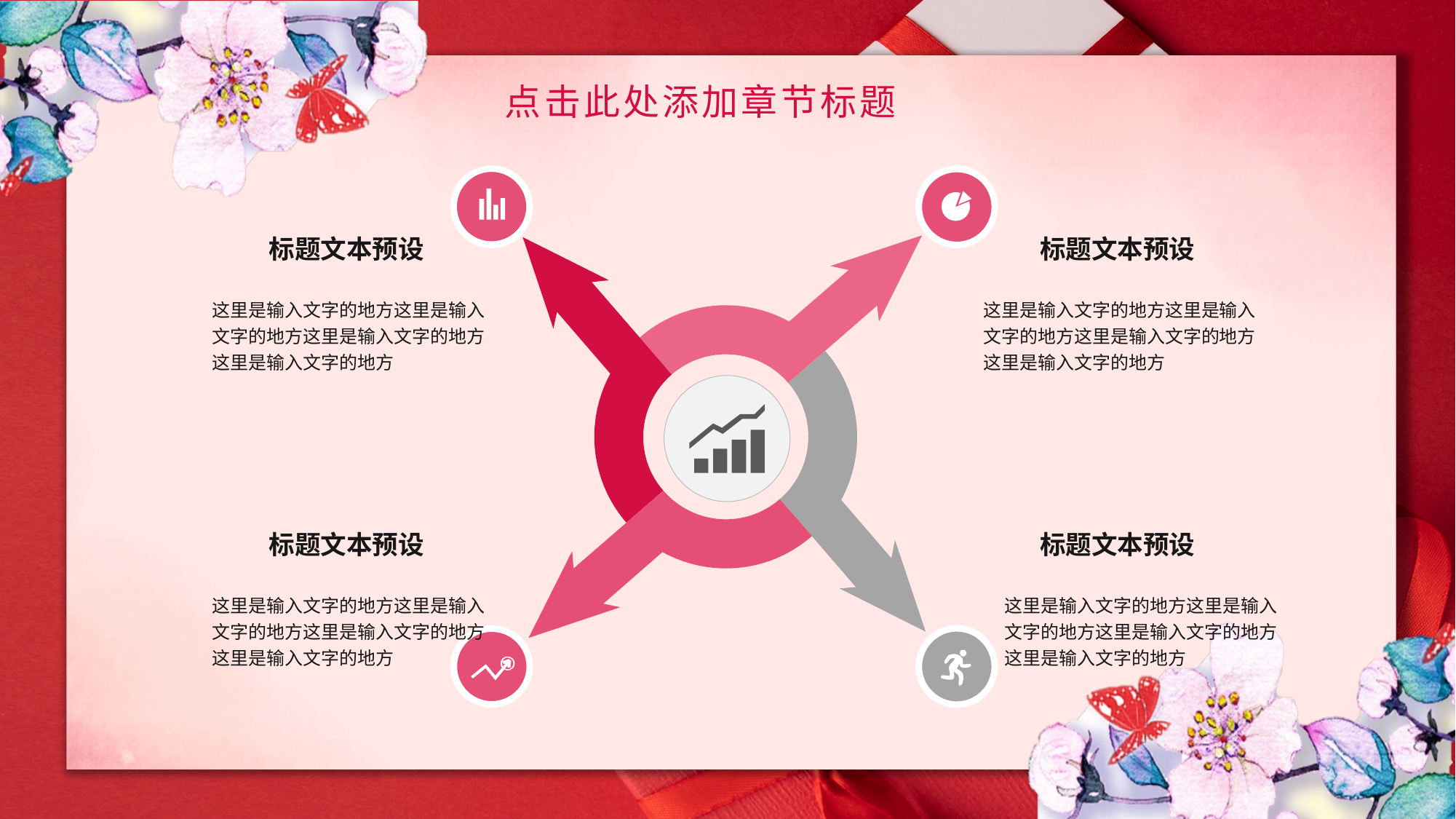

点击此处添加章节标题

标题文本预设
标题文本预设
这里是输入文字的地方这里是输入文字的地方这里是输入文字的地方这里是输入文字的地方

这里是输入文字的地方这里是输入文字的地方这里是输入文字的地方这里是输入文字的地方

标题文本预设
标题文本预设
这里是输入文字的地方这里是输入文字的地方这里是输入文字的地方这里是输入文字的地方

这里是输入文字的地方这里是输入文字的地方这里是输入文字的地方这里是输入文字的地方